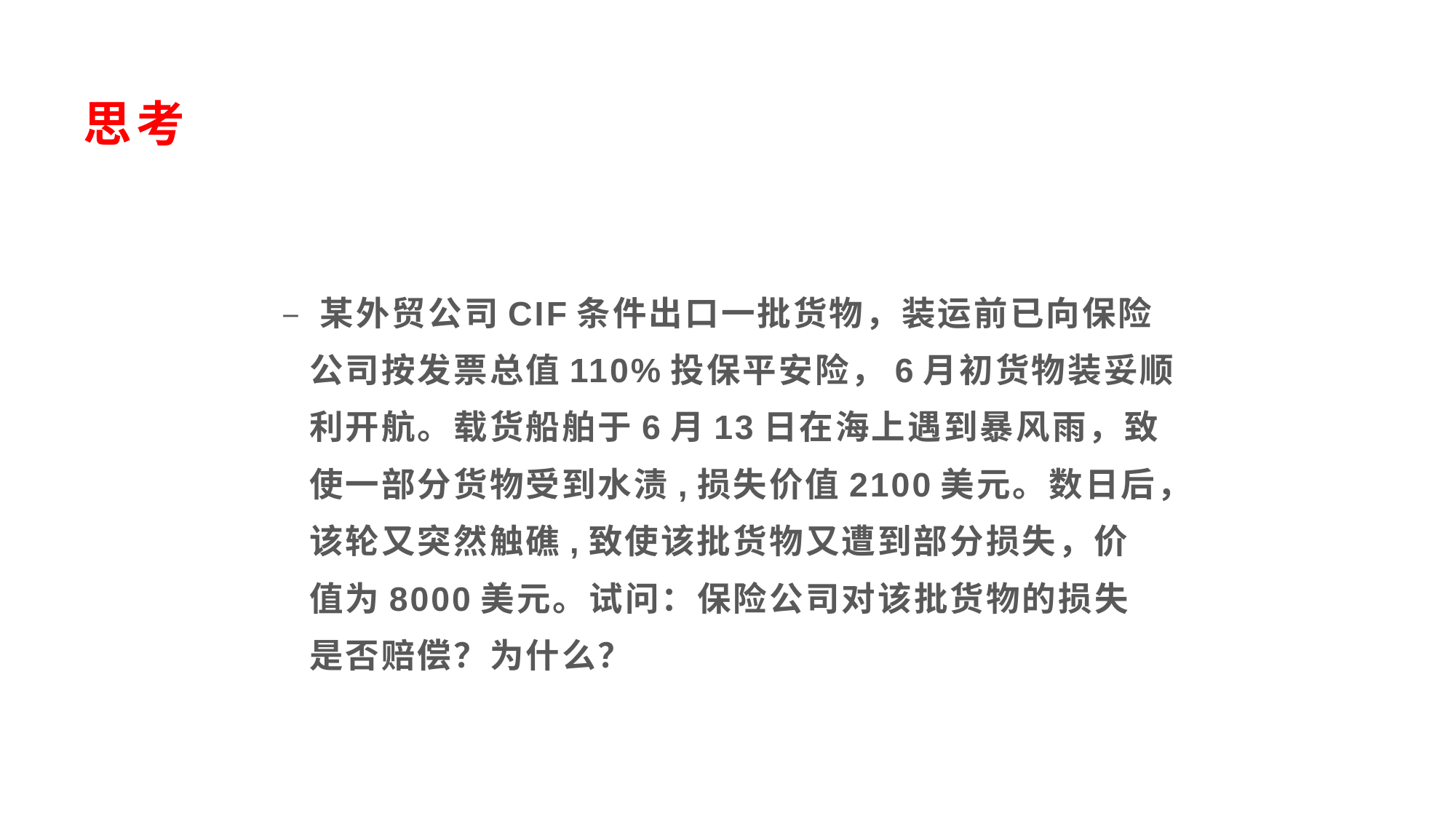

# 思考

– 某外贸公司CIF条件出口一批货物，装运前已向保险
  公司按发票总值110%投保平安险，6月初货物装妥顺
  利开航。载货船舶于6月13日在海上遇到暴风雨，致
  使一部分货物受到水渍,损失价值2100美元。数日后，
  该轮又突然触礁,致使该批货物又遭到部分损失，价
  值为8000美元。试问：保险公司对该批货物的损失
  是否赔偿？为什么？